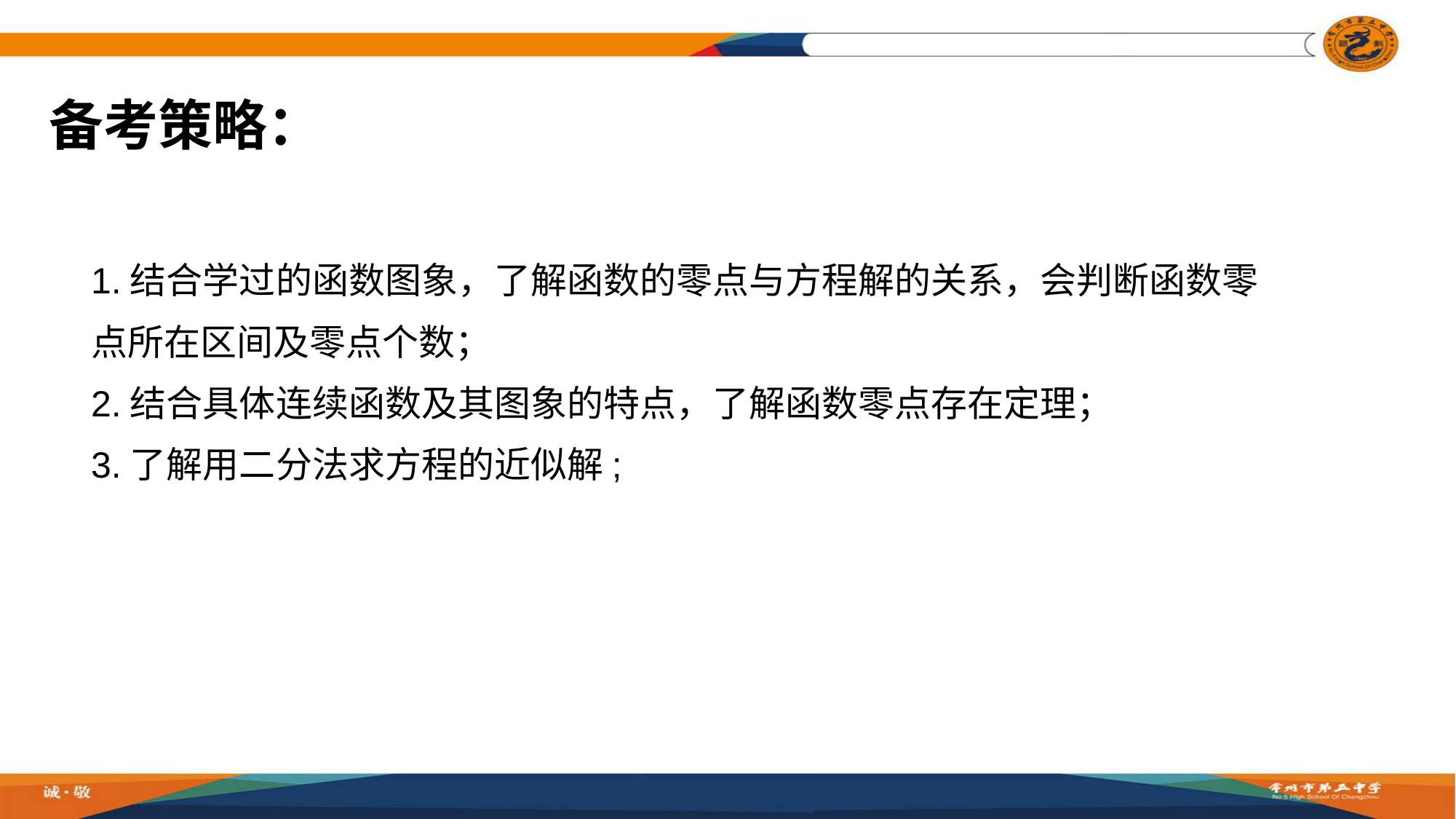

备考策略：
1.结合学过的函数图象，了解函数的零点与方程解的关系，会判断函数零点所在区间及零点个数；
2.结合具体连续函数及其图象的特点，了解函数零点存在定理；
3.了解用二分法求方程的近似解;